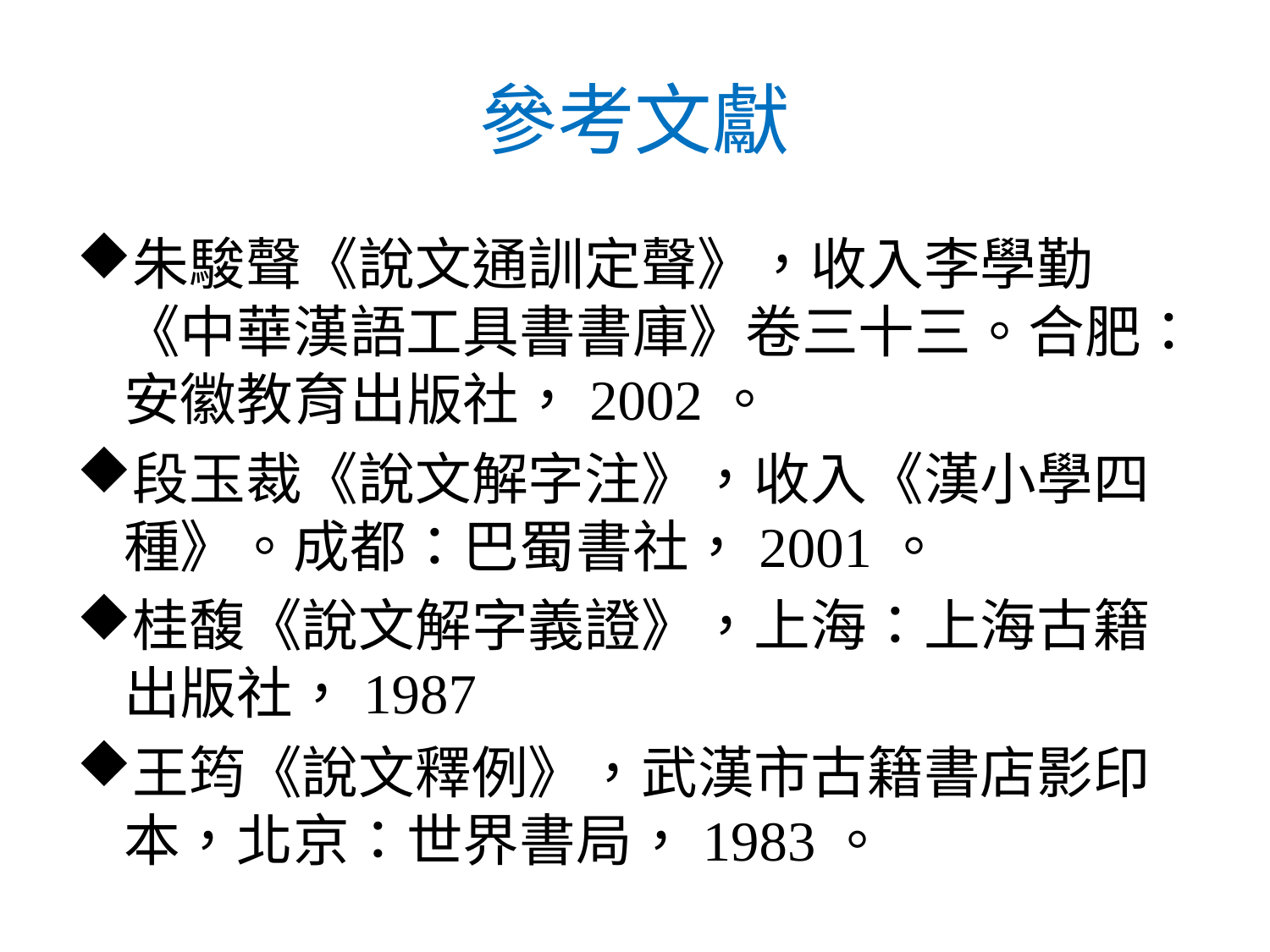

# 參考文獻
朱駿聲《說文通訓定聲》，收入李學勤《中華漢語工具書書庫》卷三十三。合肥：安徽教育出版社，2002。
段玉裁《說文解字注》，收入《漢小學四種》。成都：巴蜀書社，2001。
桂馥《說文解字義證》，上海：上海古籍出版社，1987
王筠《說文釋例》，武漢市古籍書店影印本，北京：世界書局，1983。